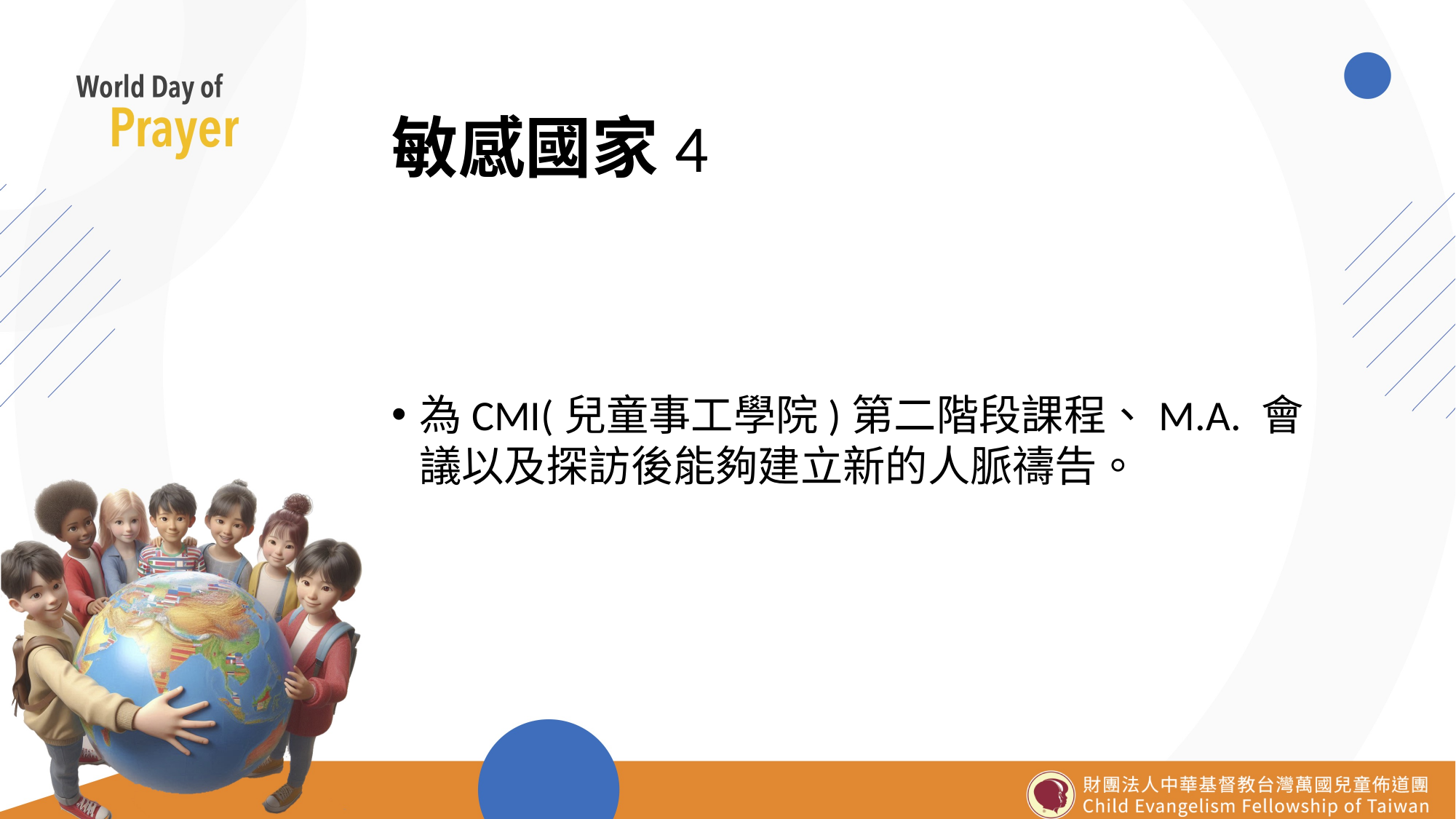

# 敏感國家4

為CMI(兒童事工學院)第二階段課程、M.A. 會議以及探訪後能夠建立新的人脈禱告。